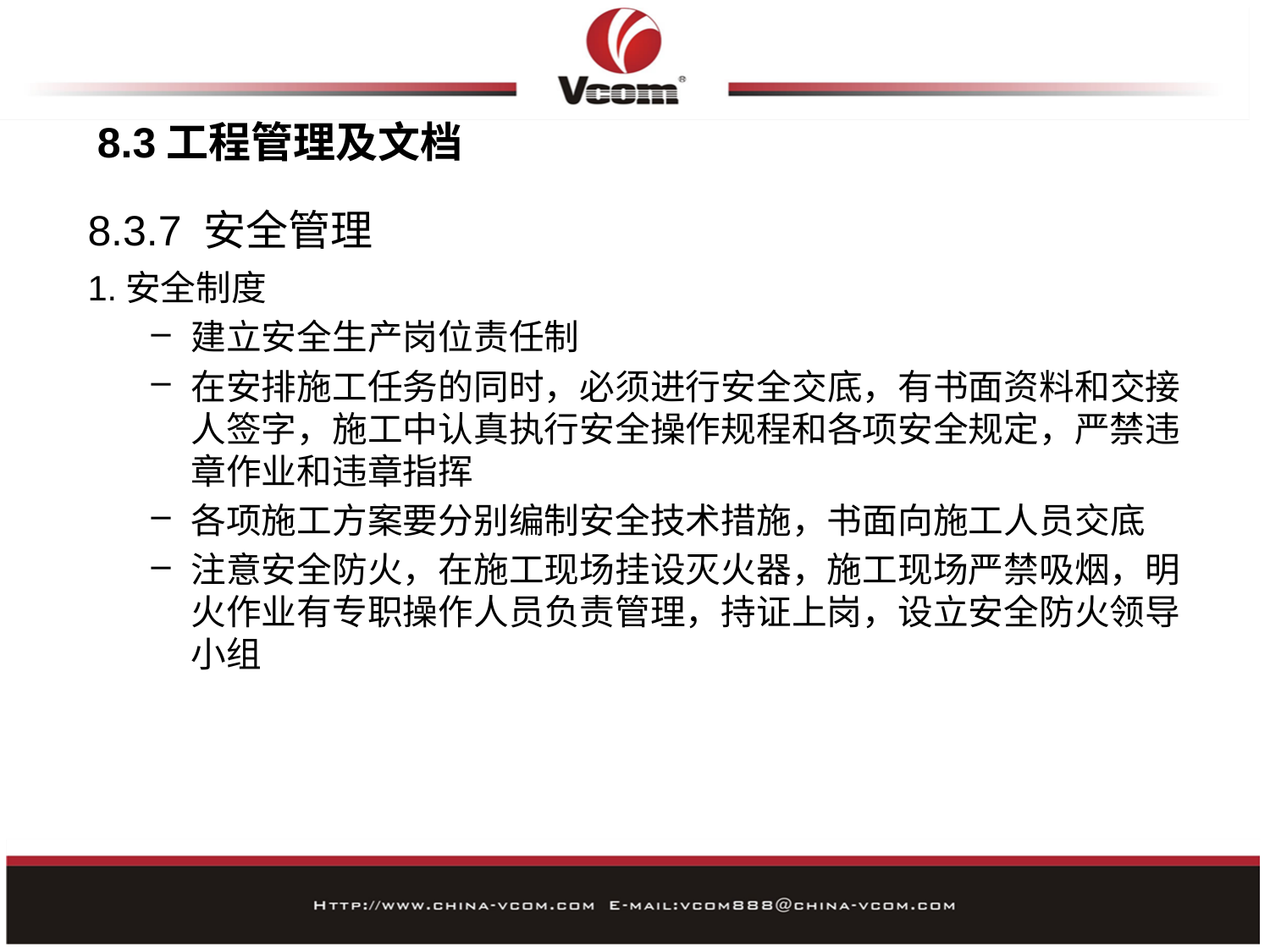

8.3工程管理及文档
8.3.7 安全管理
1.安全制度
建立安全生产岗位责任制
在安排施工任务的同时，必须进行安全交底，有书面资料和交接人签字，施工中认真执行安全操作规程和各项安全规定，严禁违章作业和违章指挥
各项施工方案要分别编制安全技术措施，书面向施工人员交底
注意安全防火，在施工现场挂设灭火器，施工现场严禁吸烟，明火作业有专职操作人员负责管理，持证上岗，设立安全防火领导小组